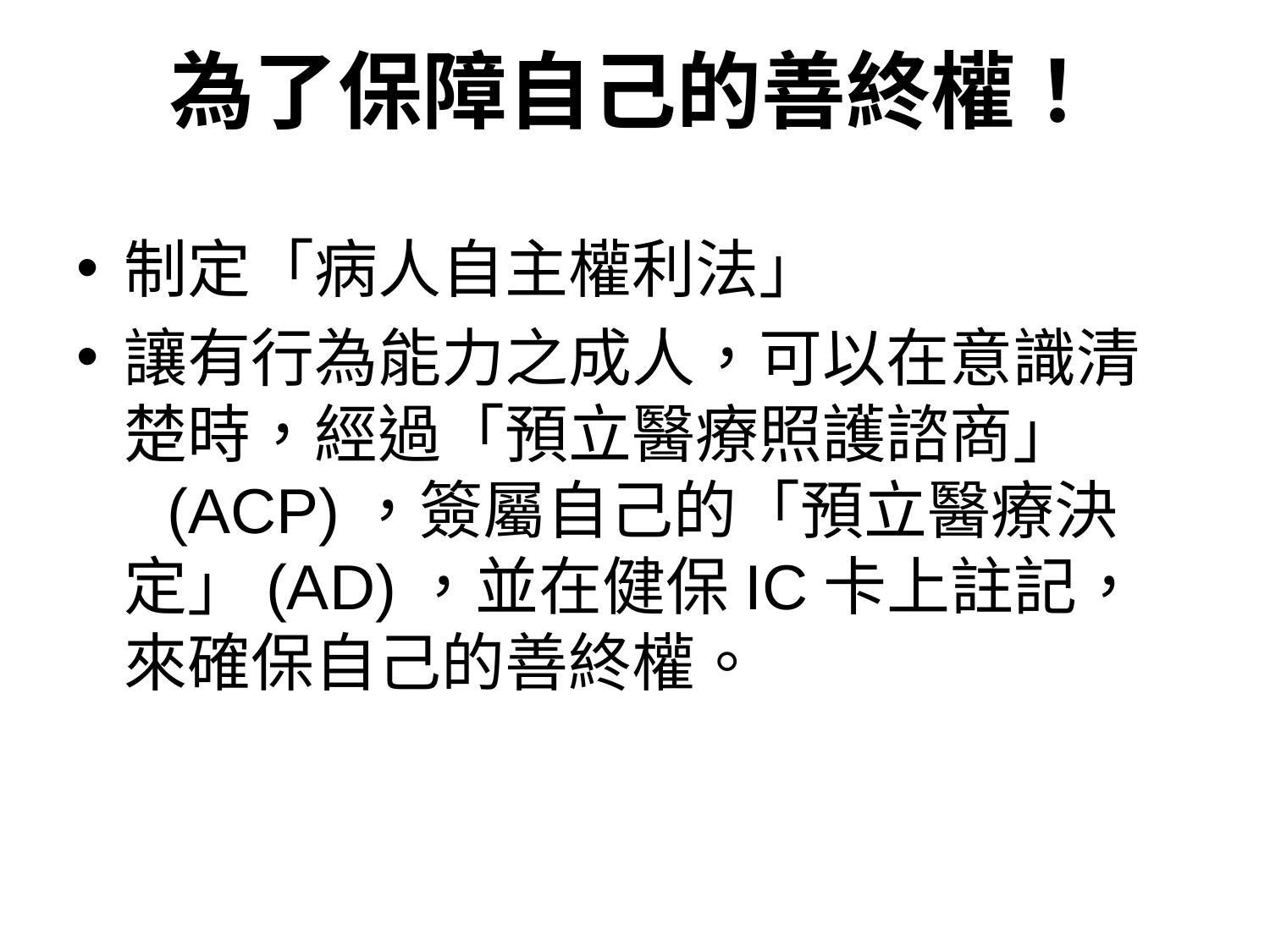

# 為了保障自己的善終權！
制定「病人自主權利法」
讓有行為能力之成人，可以在意識清楚時，經過「預立醫療照護諮商」
  (ACP)，簽屬自己的「預立醫療決定」(AD)，並在健保IC卡上註記，來確保自己的善終權。